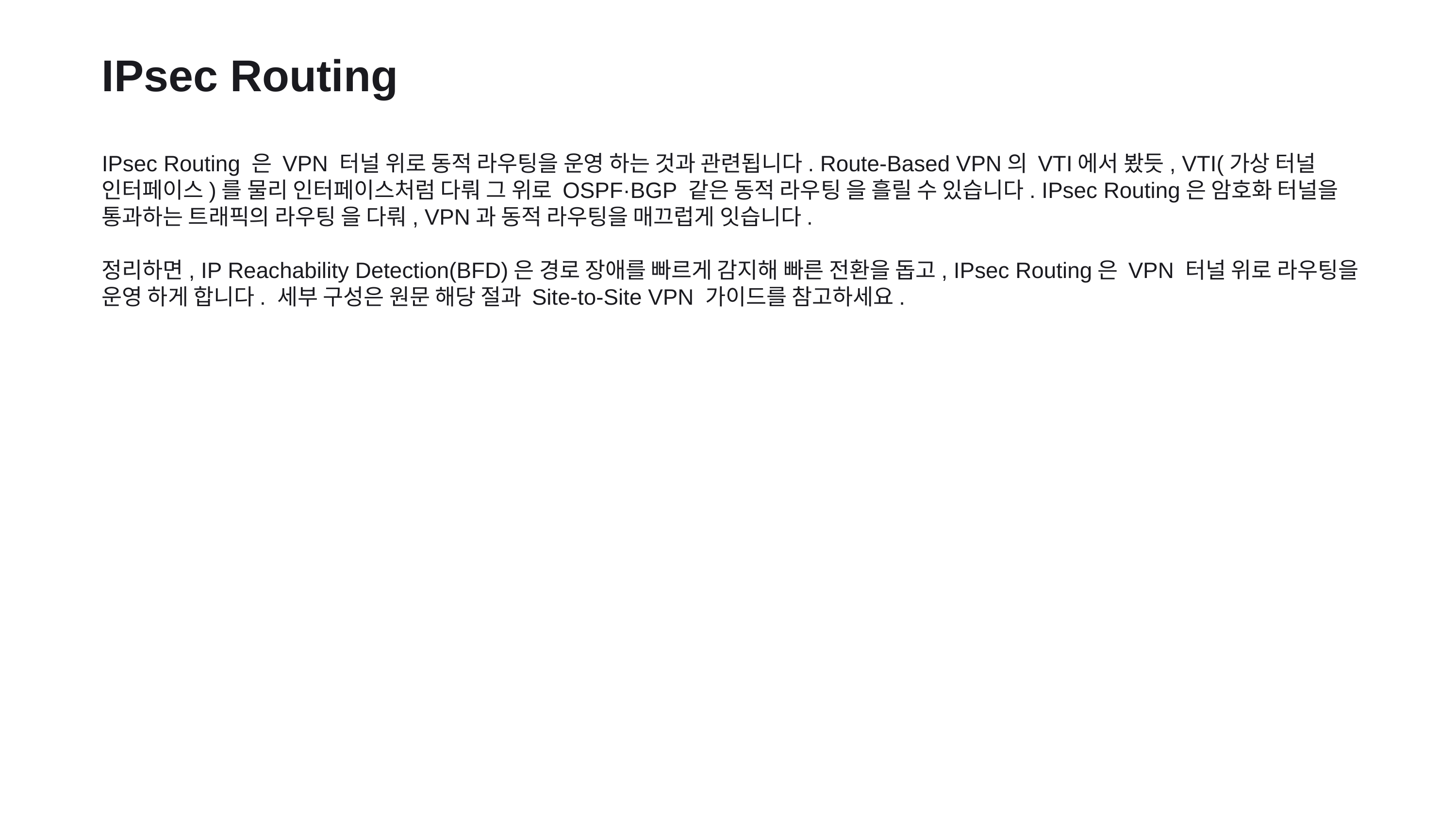

IPsec Routing
IPsec Routing 은 VPN 터널 위로 동적 라우팅을 운영 하는 것과 관련됩니다. Route-Based VPN의 VTI에서 봤듯, VTI(가상 터널 인터페이스)를 물리 인터페이스처럼 다뤄 그 위로 OSPF·BGP 같은 동적 라우팅 을 흘릴 수 있습니다. IPsec Routing은 암호화 터널을 통과하는 트래픽의 라우팅 을 다뤄, VPN과 동적 라우팅을 매끄럽게 잇습니다.

정리하면, IP Reachability Detection(BFD)은 경로 장애를 빠르게 감지해 빠른 전환을 돕고, IPsec Routing은 VPN 터널 위로 라우팅을 운영 하게 합니다. 세부 구성은 원문 해당 절과 Site-to-Site VPN 가이드를 참고하세요.